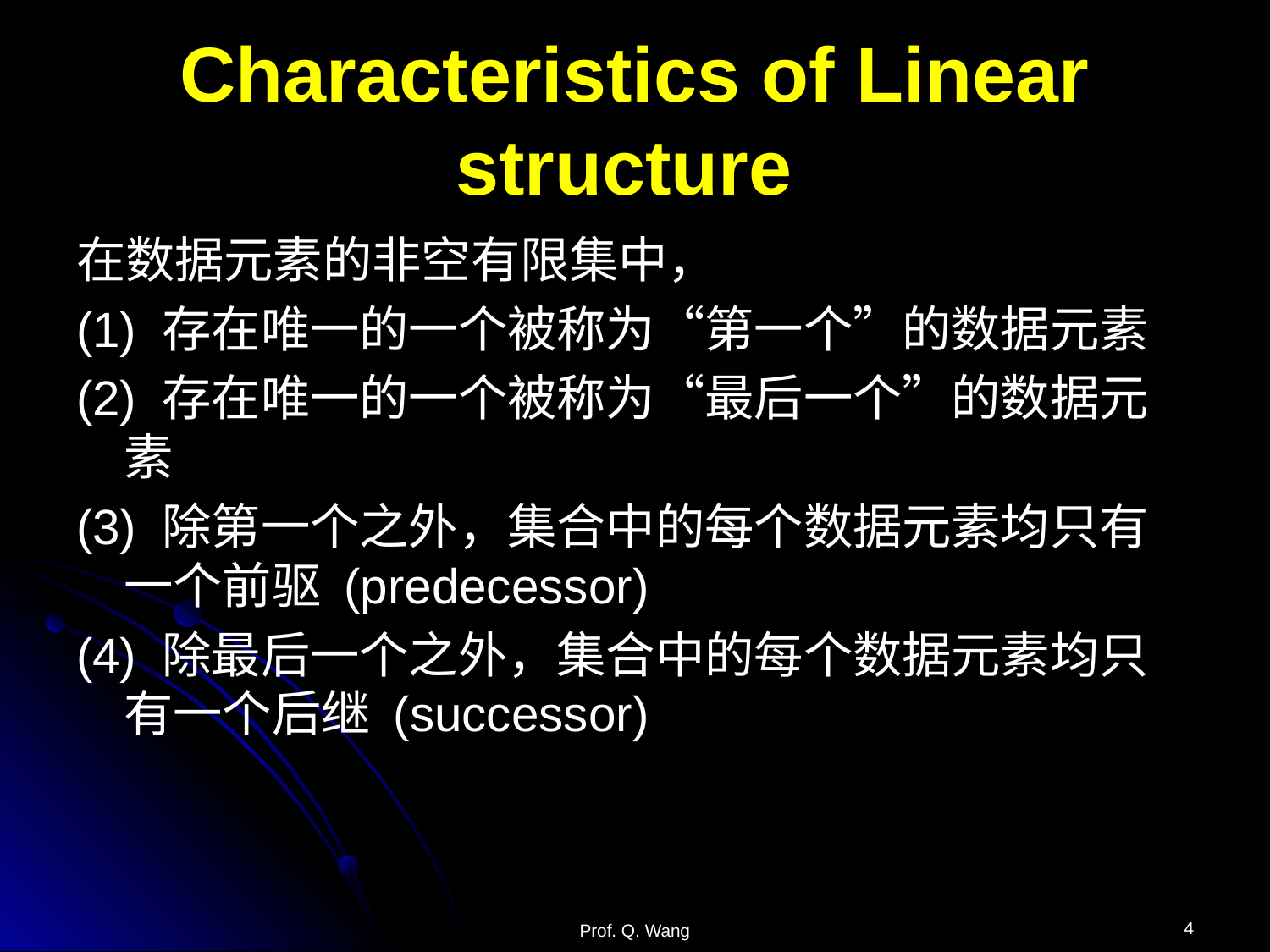

# Characteristics of Linear structure
在数据元素的非空有限集中，
(1) 存在唯一的一个被称为“第一个”的数据元素
(2) 存在唯一的一个被称为“最后一个”的数据元素
(3) 除第一个之外，集合中的每个数据元素均只有一个前驱 (predecessor)
(4) 除最后一个之外，集合中的每个数据元素均只有一个后继 (successor)

4

Prof. Q. Wang